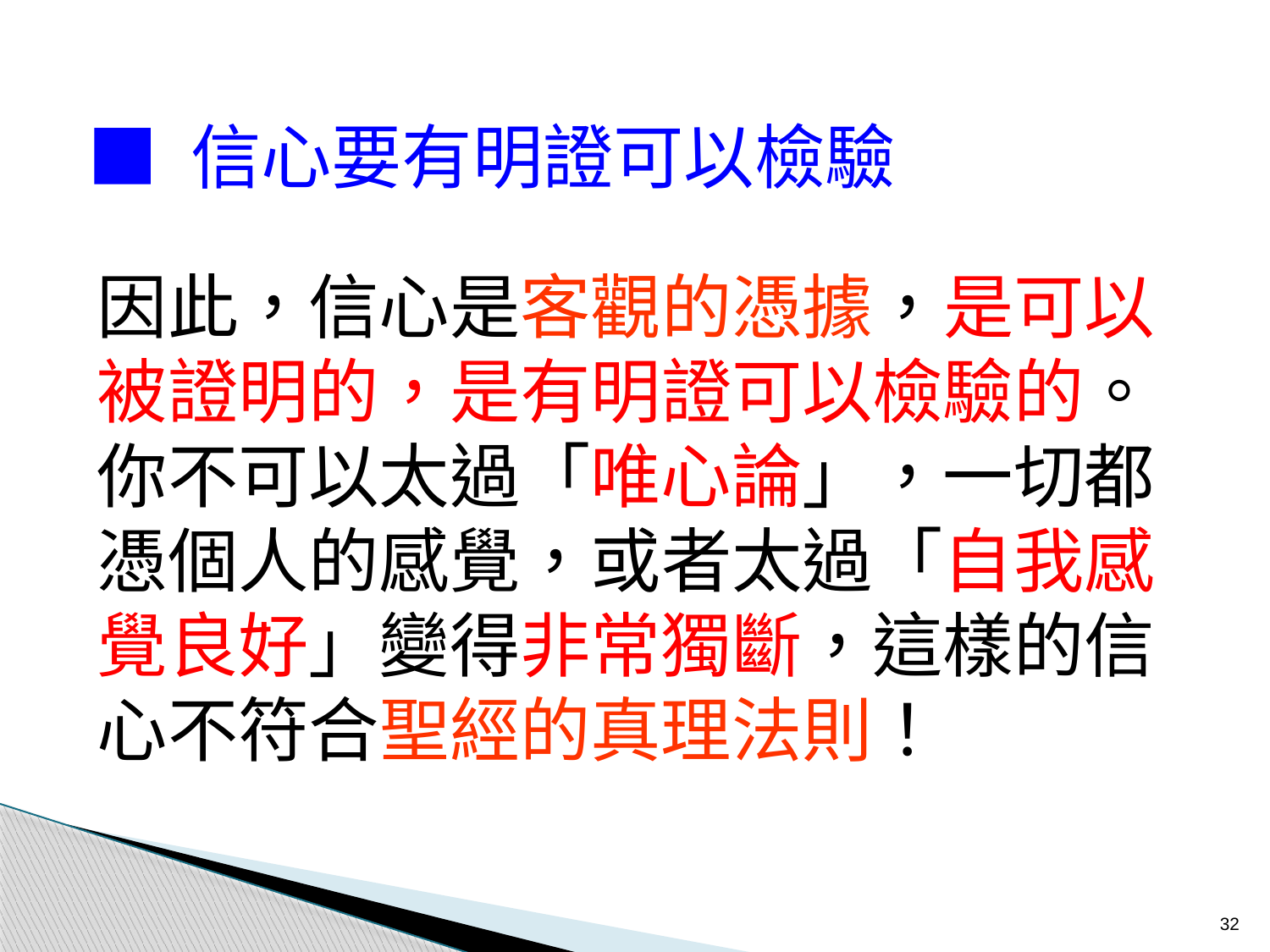

■ 信心要有明證可以檢驗
因此，信心是客觀的憑據，是可以被證明的，是有明證可以檢驗的。你不可以太過「唯心論」，一切都憑個人的感覺，或者太過「自我感覺良好」變得非常獨斷，這樣的信心不符合聖經的真理法則！
32